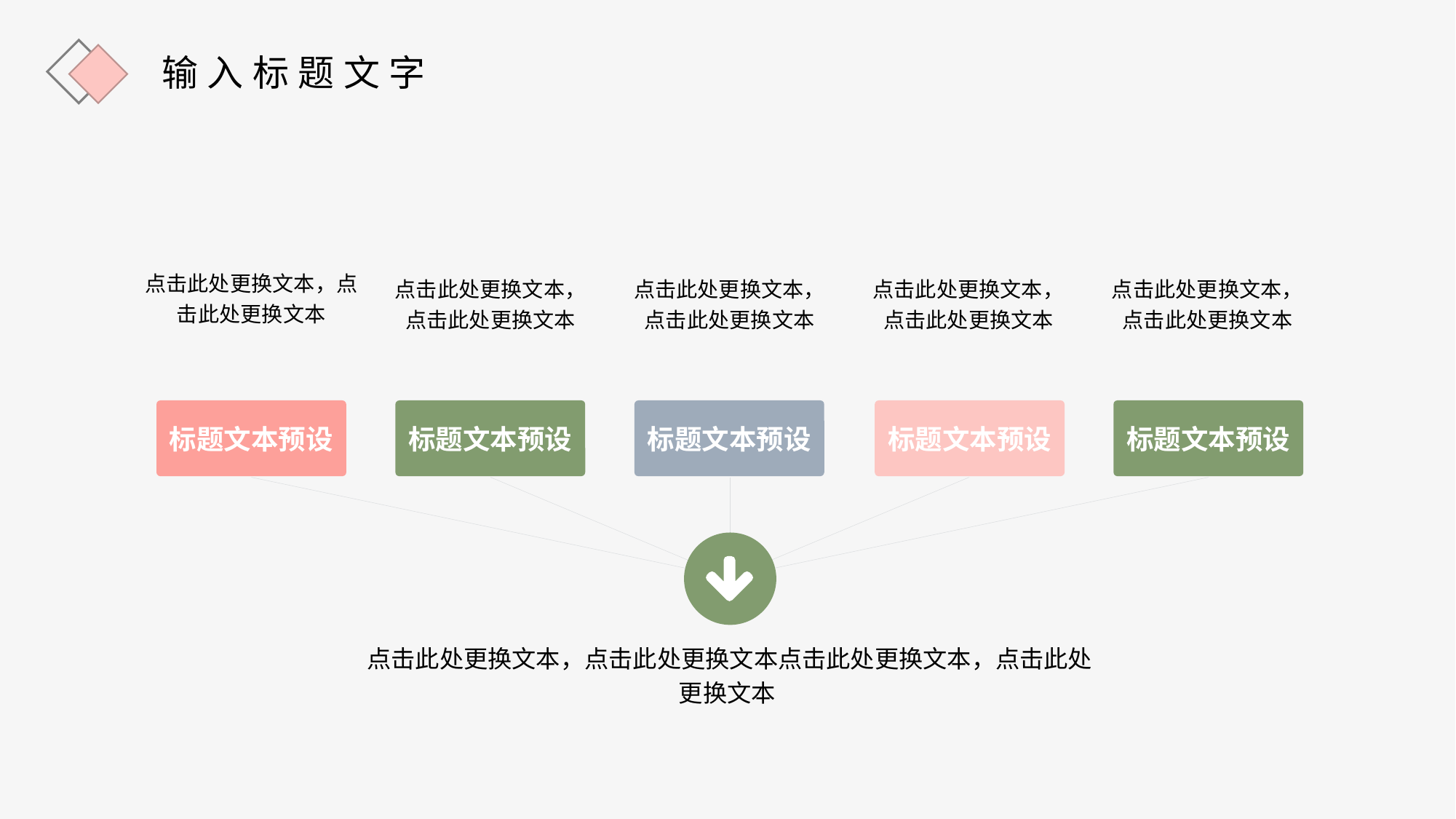

输入标题文字

点击此处更换文本，点击此处更换文本
点击此处更换文本，点击此处更换文本
点击此处更换文本，点击此处更换文本
点击此处更换文本，点击此处更换文本
点击此处更换文本，点击此处更换文本
标题文本预设
标题文本预设
标题文本预设
标题文本预设
标题文本预设

点击此处更换文本，点击此处更换文本点击此处更换文本，点击此处更换文本